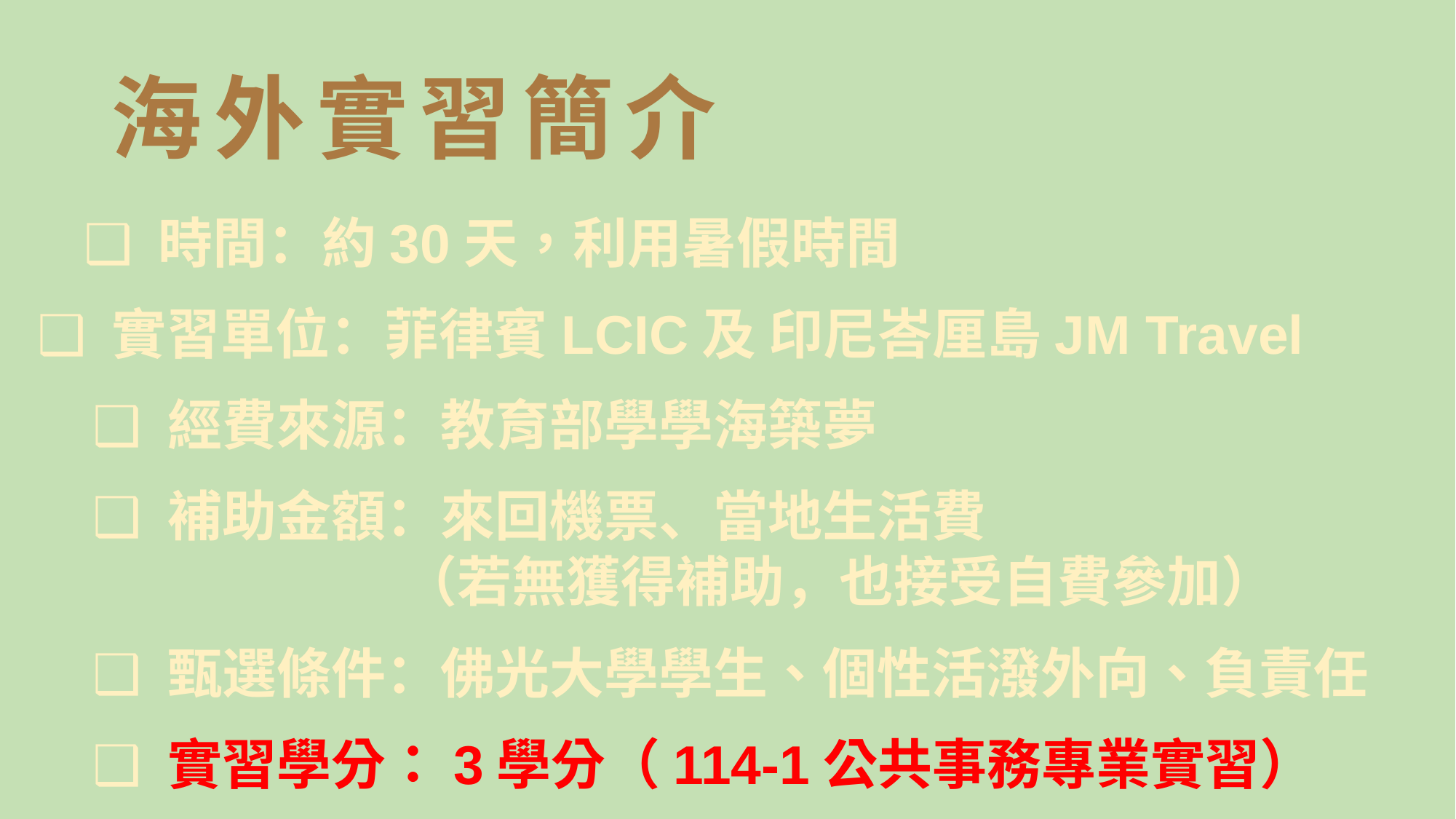

# 海外實習簡介
❑ 時間：約30天，利用暑假時間
❑ 實習單位：菲律賓LCIC及 印尼峇厘島JM Travel
❑ 經費來源：教育部學學海築夢
❑ 補助金額：來回機票、當地生活費
                        （若無獲得補助，也接受自費參加）
❑ 甄選條件：佛光大學學生、個性活潑外向、負責任
❑ 實習學分：3學分（114-1公共事務專業實習）